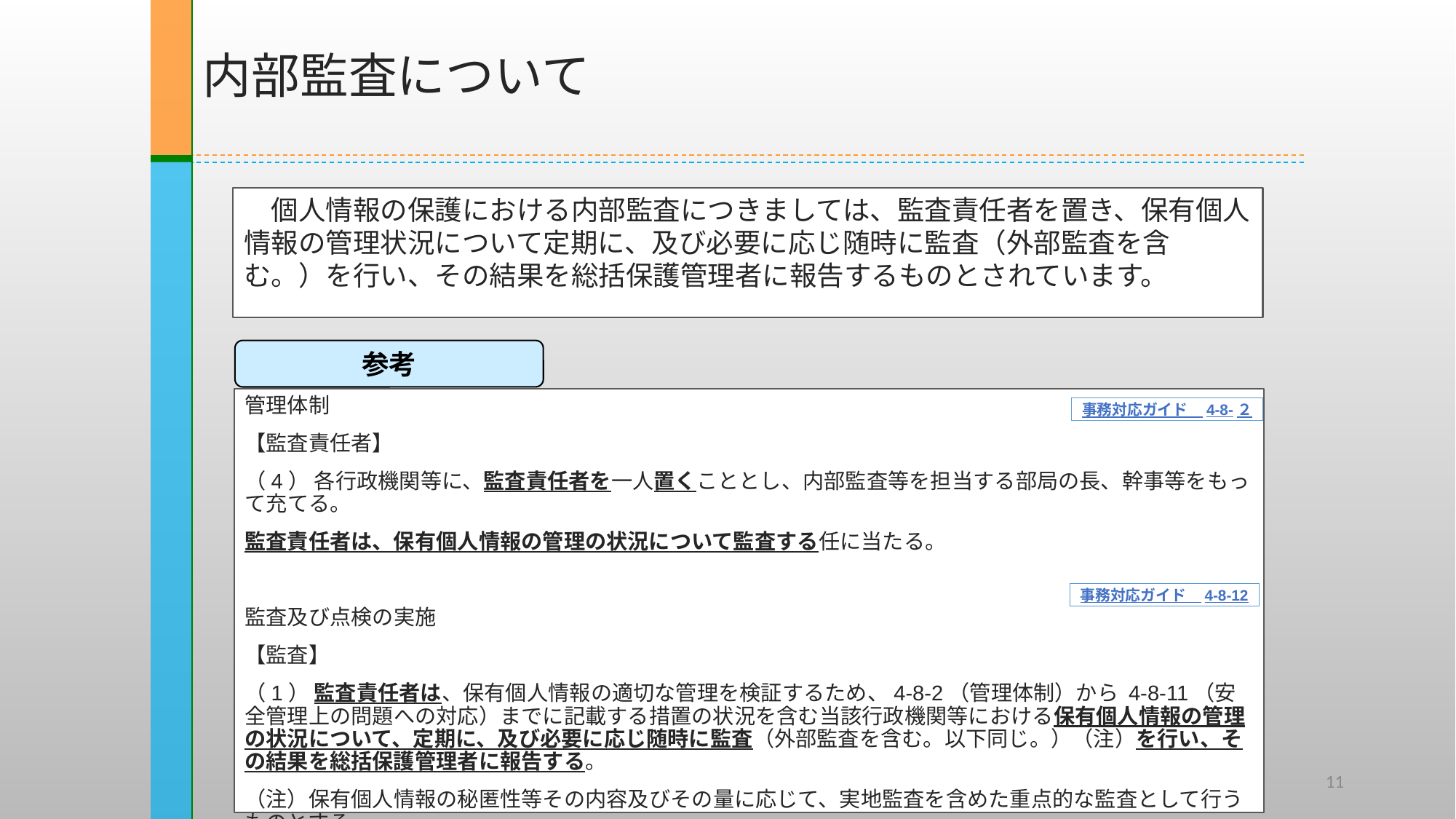

内部監査について

　個人情報の保護における内部監査につきましては、監査責任者を置き、保有個人情報の管理状況について定期に、及び必要に応じ随時に監査（外部監査を含む。）を行い、その結果を総括保護管理者に報告するものとされています。
参考
管理体制
【監査責任者】
（4） 各行政機関等に、監査責任者を一人置くこととし、内部監査等を担当する部局の長、幹事等をもって充てる。
監査責任者は、保有個人情報の管理の状況について監査する任に当たる。

監査及び点検の実施
【監査】
（1） 監査責任者は、保有個人情報の適切な管理を検証するため、4-8-2（管理体制）から 4-8-11（安全管理上の問題への対応）までに記載する措置の状況を含む当該行政機関等における保有個人情報の管理の状況について、定期に、及び必要に応じ随時に監査（外部監査を含む。以下同じ。）（注）を行い、その結果を総括保護管理者に報告する。
（注）保有個人情報の秘匿性等その内容及びその量に応じて、実地監査を含めた重点的な監査として行うものとする。
事務対応ガイド　4-8-２
事務対応ガイド　4-8-12
11
11